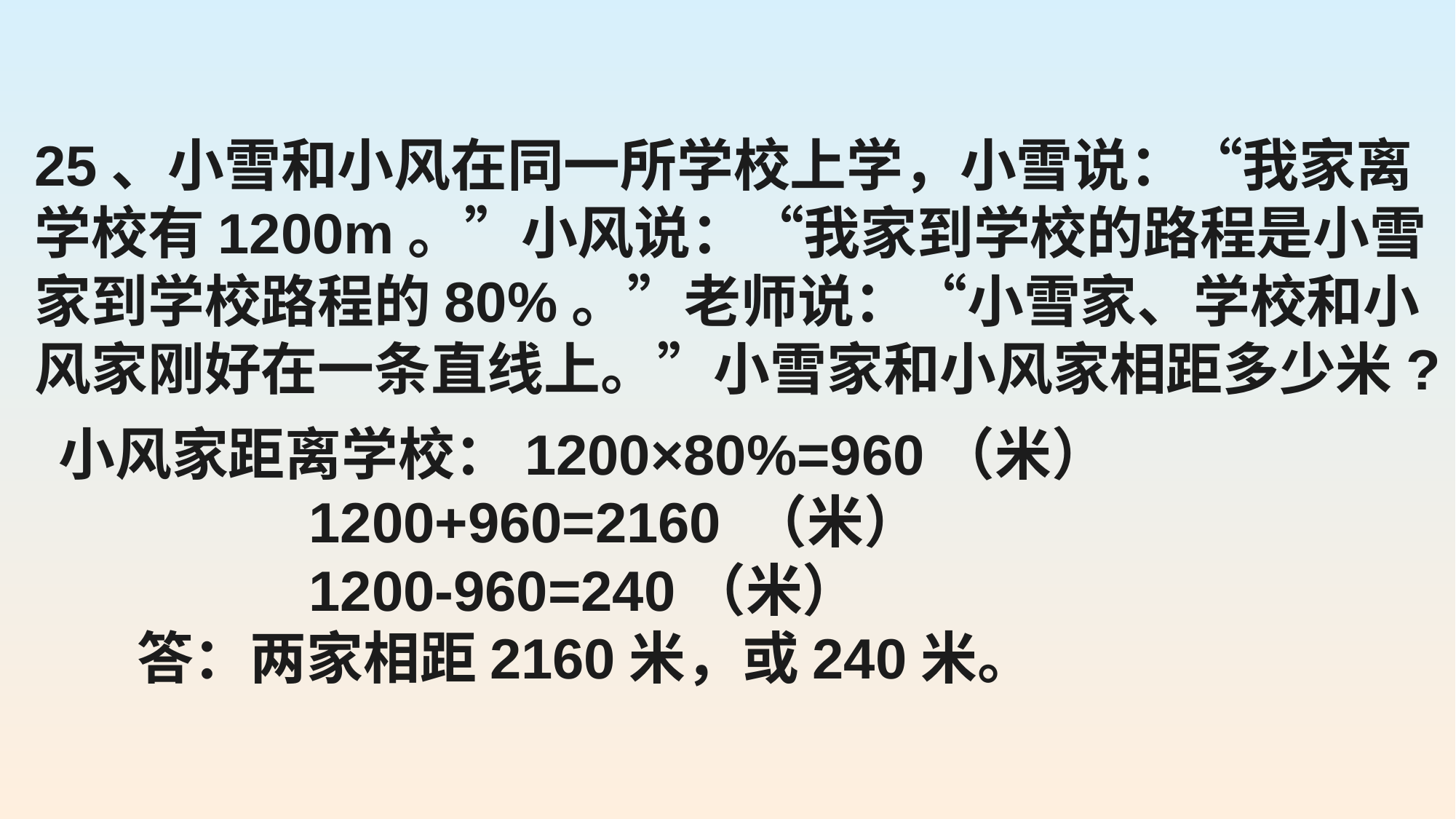

25、小雪和小风在同一所学校上学，小雪说：“我家离学校有1200m。”小风说：“我家到学校的路程是小雪家到学校路程的80%。”老师说：“小雪家、学校和小风家刚好在一条直线上。”小雪家和小风家相距多少米?
小风家距离学校：1200×80%=960（米）
                1200+960=2160 （米）
                1200-960=240（米）
     答：两家相距2160米，或240米。